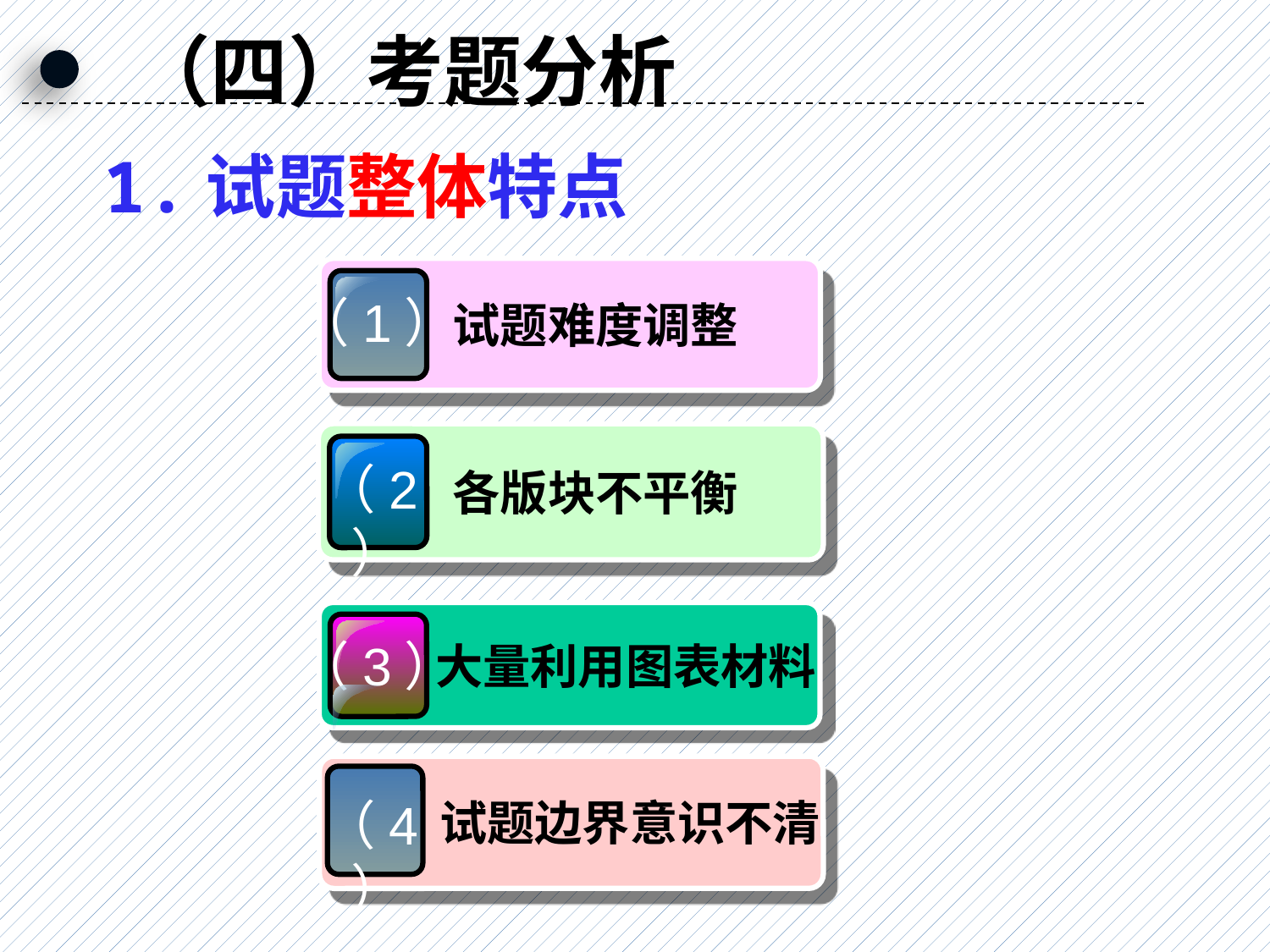

（四）考题分析

1.试题整体特点

（1）

试题难度调整

（2）

各版块不平衡

（3）

大量利用图表材料

（4）

试题边界意识不清